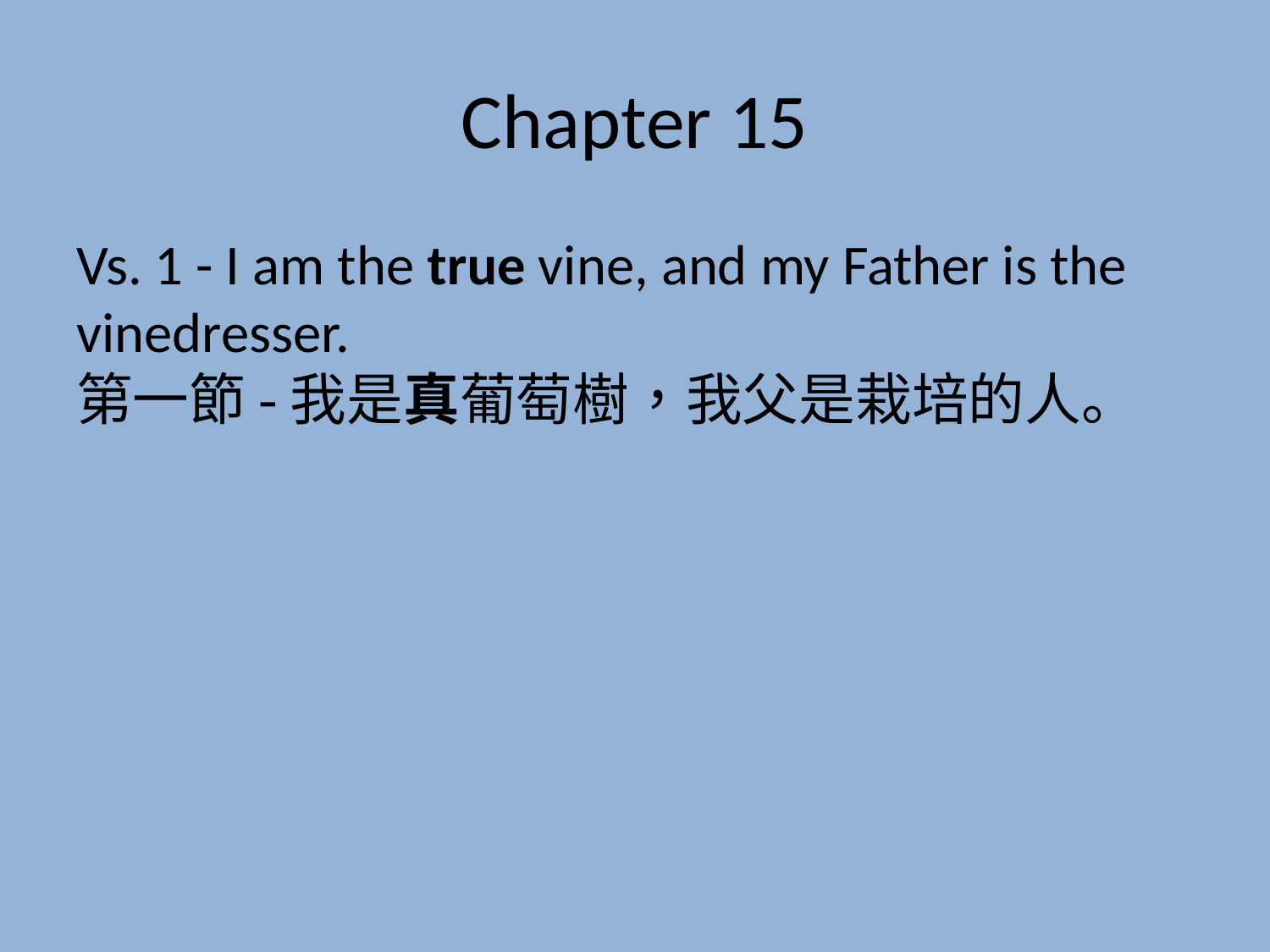

# Chapter 15
Vs. 1 - I am the true vine, and my Father is the vinedresser.
第一節-我是真葡萄樹，我父是栽培的人。